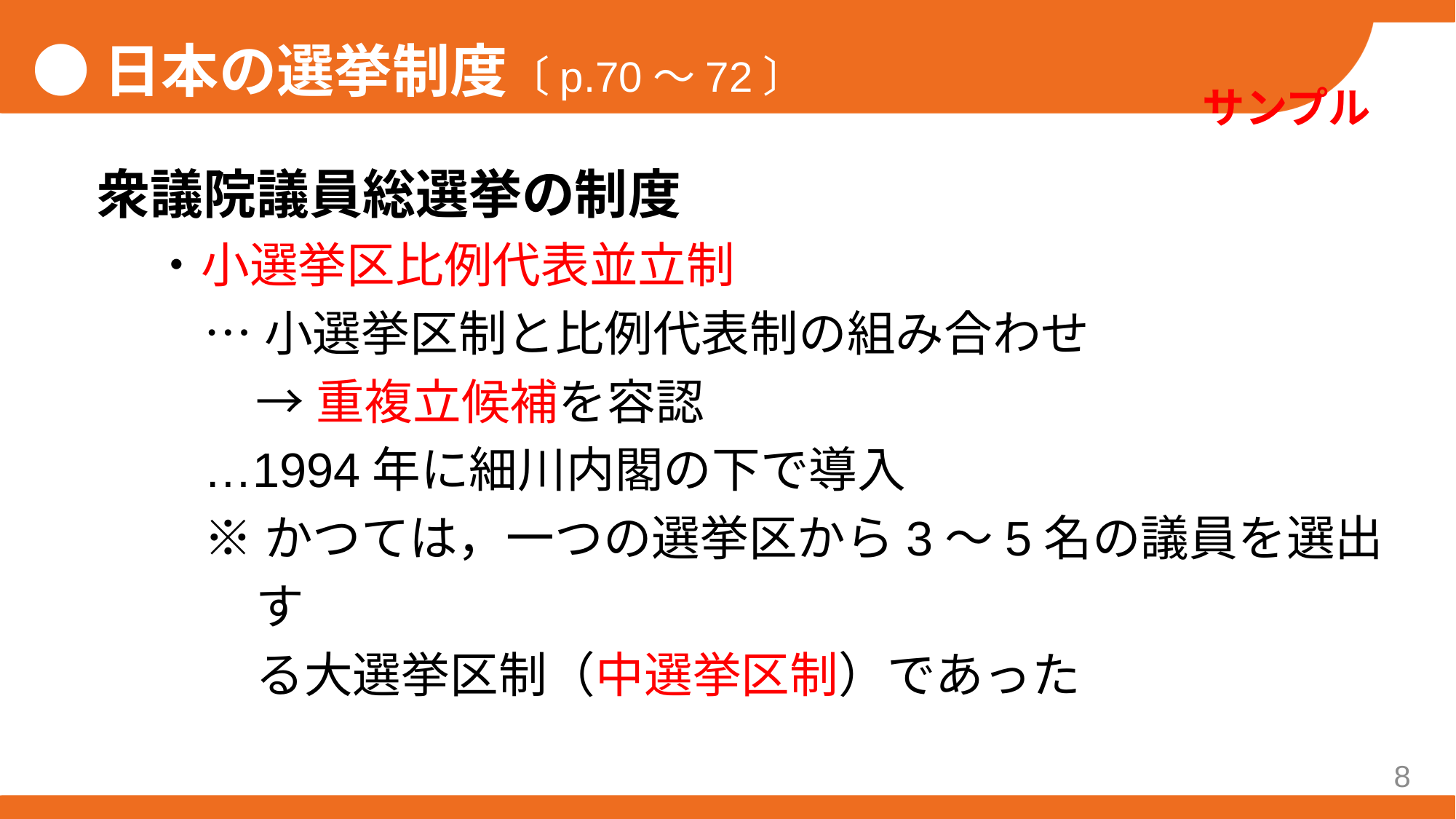

●日本の選挙制度〔p.70〜72〕
衆議院議員総選挙の制度
・小選挙区比例代表並立制
…小選挙区制と比例代表制の組み合わせ
→重複立候補を容認
…1994年に細川内閣の下で導入
※かつては，一つの選挙区から3〜5名の議員を選出す
る大選挙区制（中選挙区制）であった